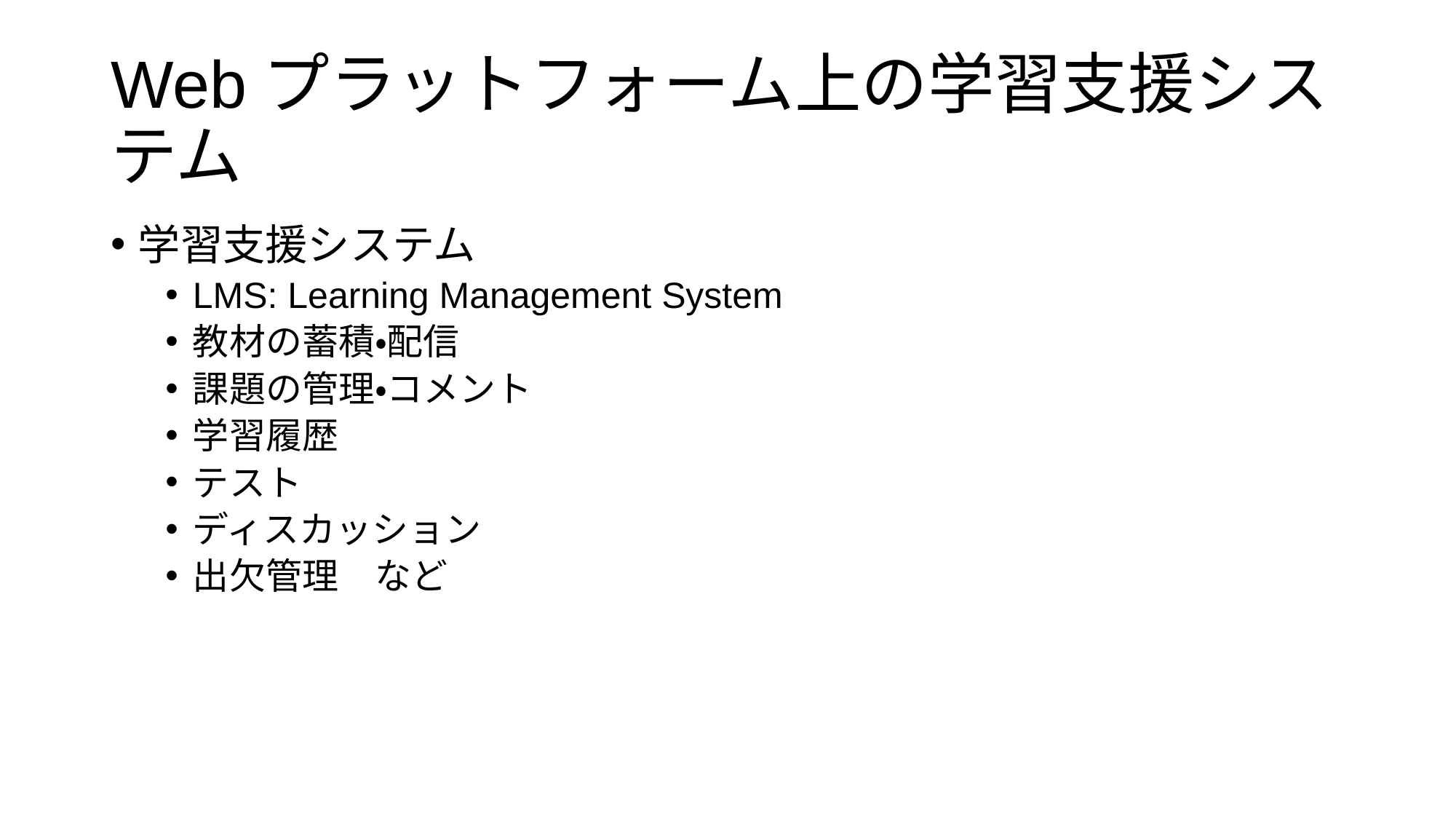

# Webプラットフォーム上の学習支援システム
学習支援システム
LMS: Learning Management System
教材の蓄積・配信
課題の管理・コメント
学習履歴
テスト
ディスカッション
出欠管理　など